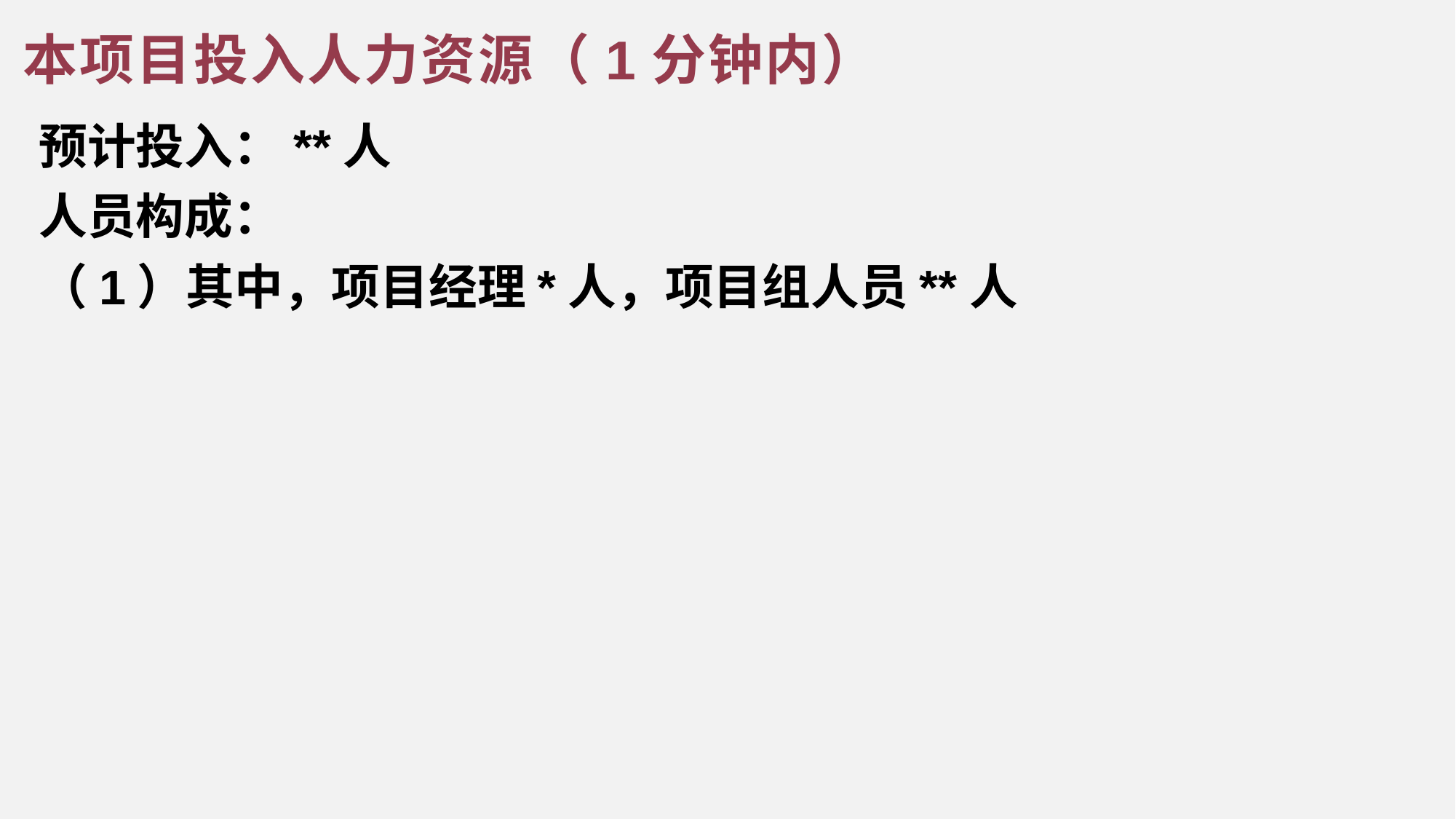

本项目投入人力资源（1分钟内）
预计投入：**人
人员构成：
（1）其中，项目经理*人，项目组人员**人